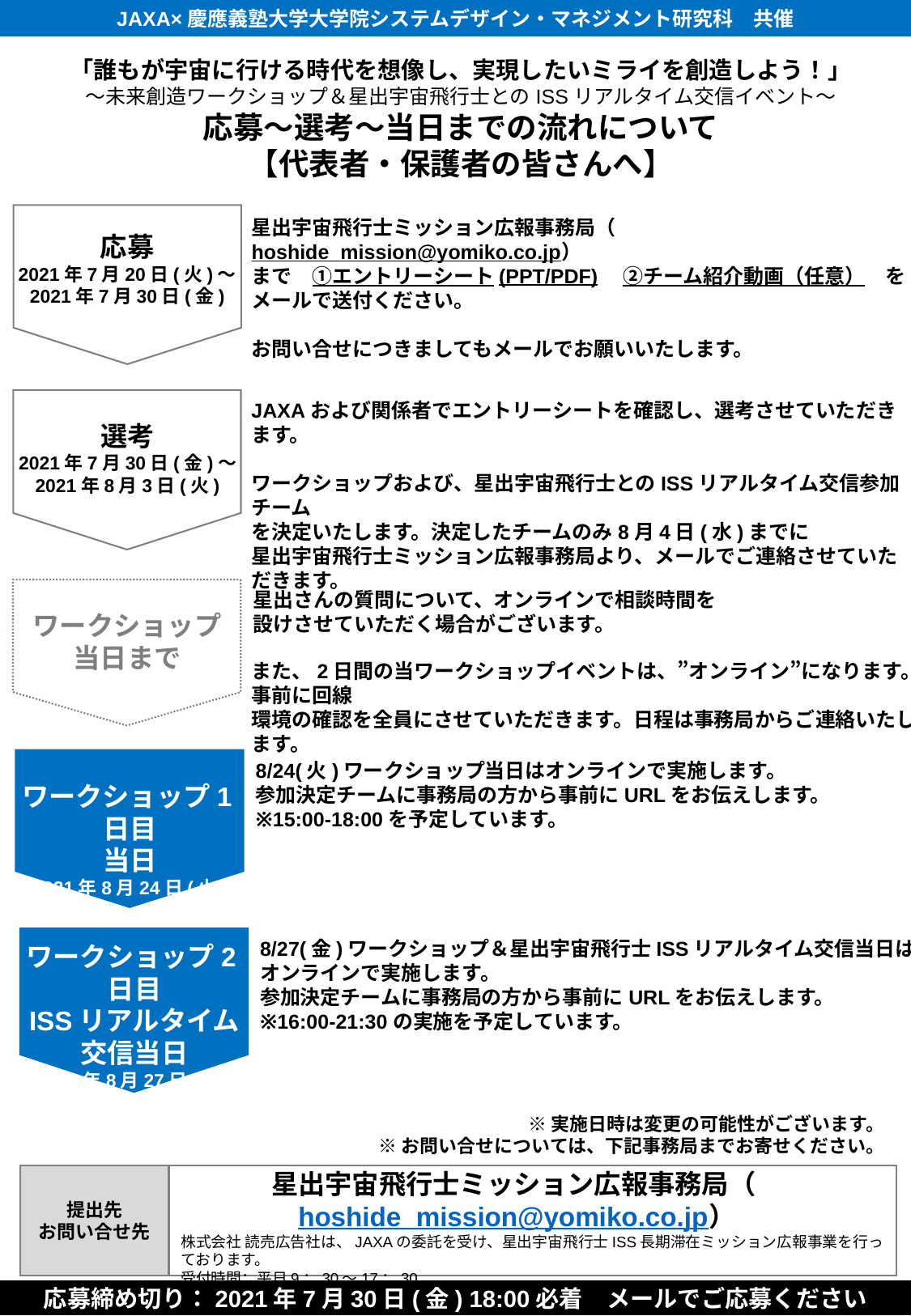

JAXA×慶應義塾大学大学院システムデザイン・マネジメント研究科　共催
「誰もが宇宙に行ける時代を想像し、実現したいミライを創造しよう！」
～未来創造ワークショップ＆星出宇宙飛行士とのISSリアルタイム交信イベント～
応募～選考～当日までの流れについて
【代表者・保護者の皆さんへ】

星出宇宙飛行士ミッション広報事務局（hoshide_mission@yomiko.co.jp）
まで　①エントリーシート(PPT/PDF)　②チーム紹介動画（任意）　をメールで送付ください。

お問い合せにつきましてもメールでお願いいたします。

応募
2021年7月20日(火)～
2021年7月30日(金)

JAXAおよび関係者でエントリーシートを確認し、選考させていただきます。

ワークショップおよび、星出宇宙飛行士とのISSリアルタイム交信参加チーム
を決定いたします。決定したチームのみ8月4日(水)までに
星出宇宙飛行士ミッション広報事務局より、メールでご連絡させていただきます。
選考
2021年7月30日(金)～
2021年8月3日(火)

星出さんの質問について、オンラインで相談時間を
設けさせていただく場合がございます。
ワークショップ
当日まで
また、2日間の当ワークショップイベントは、”オンライン”になります。事前に回線
環境の確認を全員にさせていただきます。日程は事務局からご連絡いたします。

8/24(火)ワークショップ当日はオンラインで実施します。
参加決定チームに事務局の方から事前にURLをお伝えします。
※15:00-18:00を予定しています。
ワークショップ1日目
当日
2021年8月24日(火)

8/27(金)ワークショップ＆星出宇宙飛行士ISSリアルタイム交信当日は
オンラインで実施します。
参加決定チームに事務局の方から事前にURLをお伝えします。
※16:00-21:30の実施を予定しています。
ワークショップ2日目
ISSリアルタイム交信当日
2021年8月27日(金)
※実施日時は変更の可能性がございます。
※お問い合せについては、下記事務局までお寄せください。
星出宇宙飛行士ミッション広報事務局（hoshide_mission@yomiko.co.jp）

提出先
お問い合せ先
株式会社 読売広告社は、JAXAの委託を受け、星出宇宙飛行士ISS長期滞在ミッション広報事業を行っております。
受付時間：平日9：30～17：30
応募締め切り：2021年7月30日(金) 18:00必着　メールでご応募ください